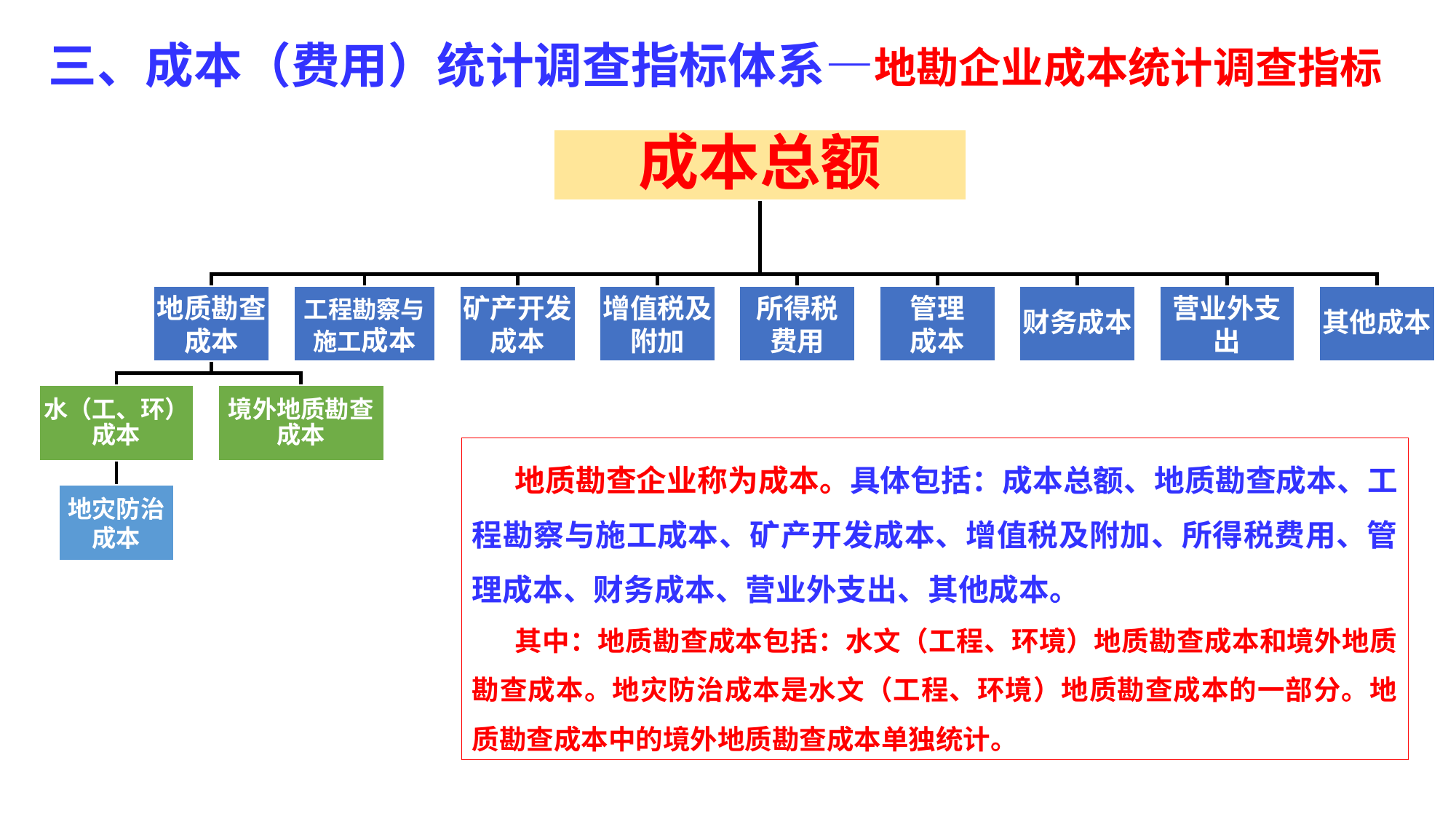

成本总额
地质勘查
成本
水（工、环）成本
地灾防治
成本
境外地质勘查成本

工程勘察与施工成本

矿产开发
成本
增值税及
附加
所得税
费用
管理
成本
财务成本
营业外支出
其他成本
三、成本（费用）统计调查指标体系—地勘企业成本统计调查指标
地质勘查企业称为成本。具体包括：成本总额、地质勘查成本、工程勘察与施工成本、矿产开发成本、增值税及附加、所得税费用、管理成本、财务成本、营业外支出、其他成本。
其中：地质勘查成本包括：水文（工程、环境）地质勘查成本和境外地质勘查成本。地灾防治成本是水文（工程、环境）地质勘查成本的一部分。地质勘查成本中的境外地质勘查成本单独统计。